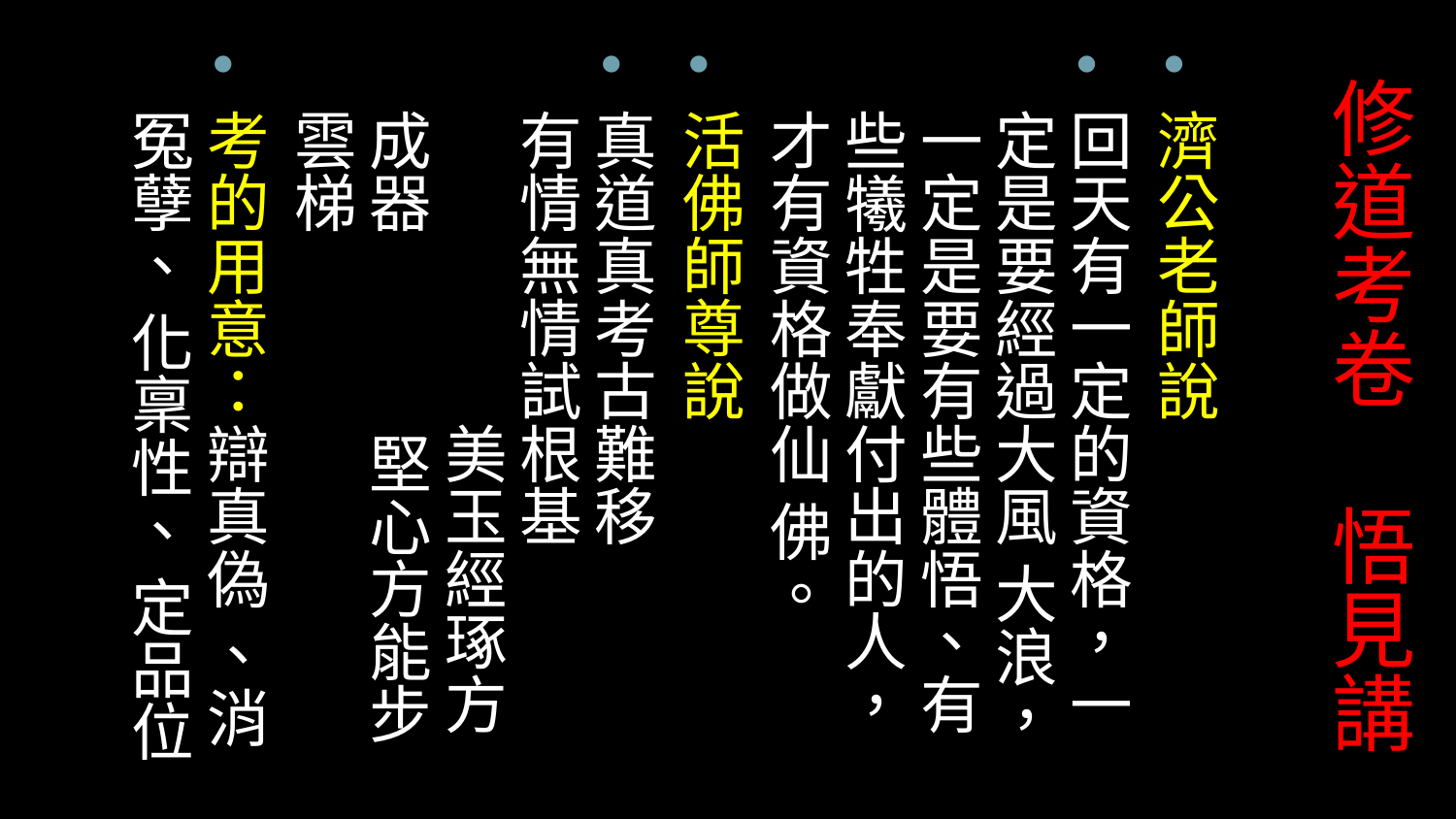

濟公老師說
回天有一定的資格，一定是要經過大風 大浪，一定是要有些體悟、有些犧牲奉獻付出的人，才有資格做仙 佛。
活佛師尊說
真道真考古難移             有情無情試根基　　　　　　　　美玉經琢方成器              堅心方能步雲梯
考的用意：辯真偽 、消冤孽、 化稟性、 定品位

# 修道考卷     悟見講